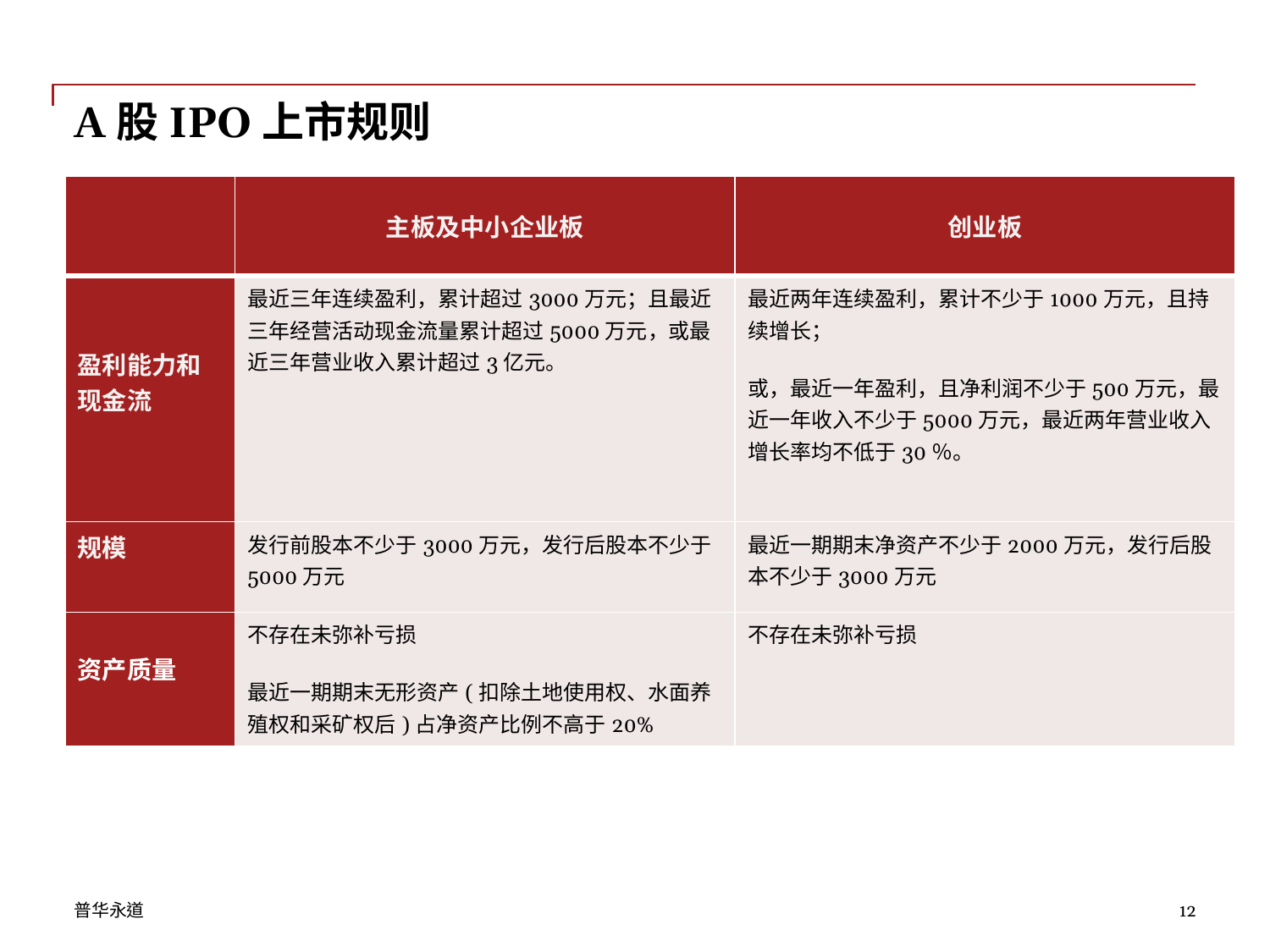

# A股IPO上市规则
|  | 主板及中小企业板 | 创业板 |
| --- | --- | --- |
| 盈利能力和现金流 | 最近三年连续盈利，累计超过3000万元；且最近三年经营活动现金流量累计超过5000万元，或最近三年营业收入累计超过3亿元。 | 最近两年连续盈利，累计不少于1000万元，且持续增长； 或，最近一年盈利，且净利润不少于500万元，最近一年收入不少于5000万元，最近两年营业收入增长率均不低于30％。 |
| 规模 | 发行前股本不少于3000万元，发行后股本不少于5000万元 | 最近一期期末净资产不少于2000万元，发行后股本不少于3000万元 |
| 资产质量 | 不存在未弥补亏损 最近一期期末无形资产(扣除土地使用权、水面养殖权和采矿权后)占净资产比例不高于20% | 不存在未弥补亏损 |
12